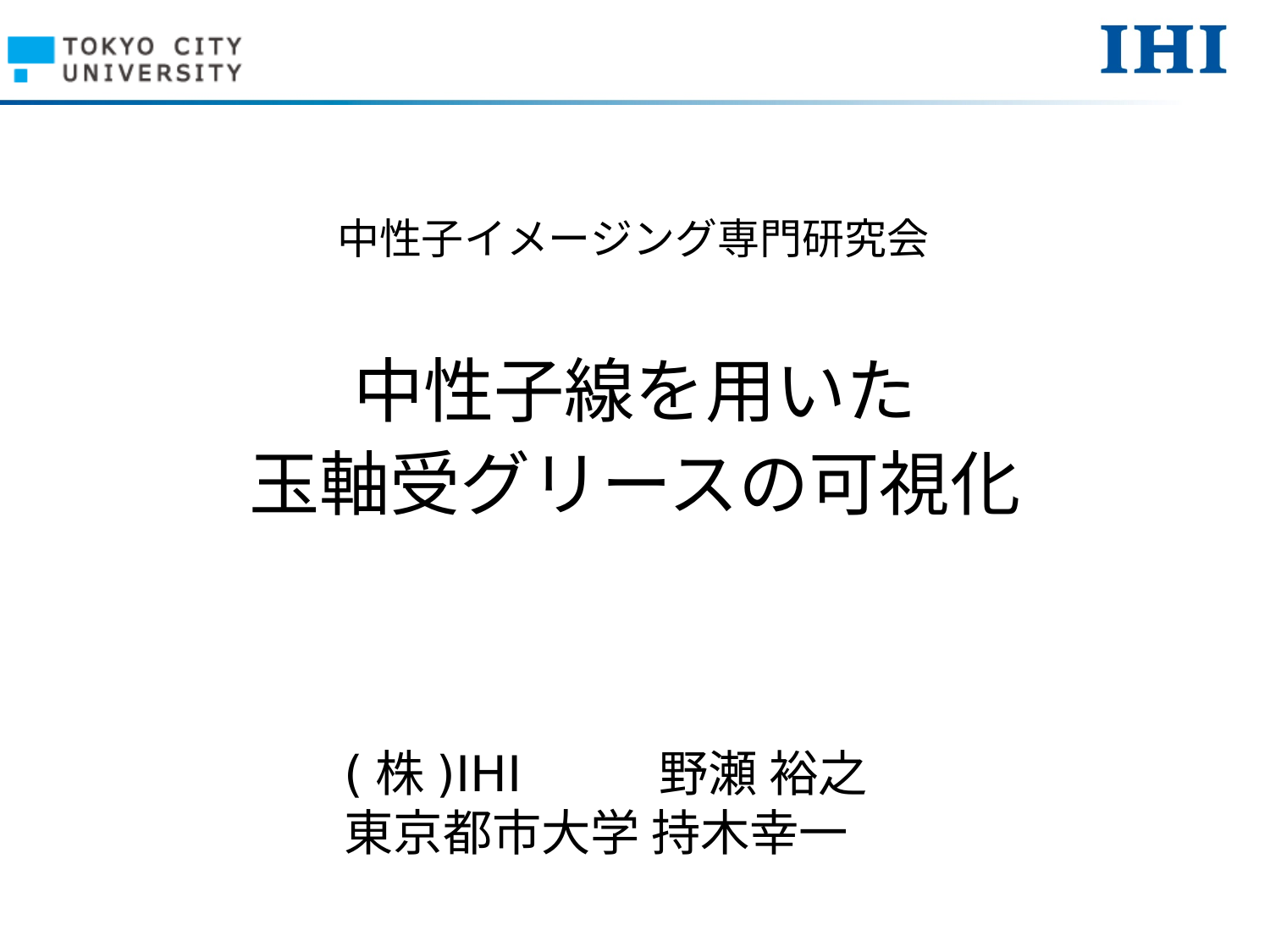

中性子イメージング専門研究会
# 中性子線を用いた 玉軸受グリースの可視化
(株)IHI        野瀬 裕之
東京都市大学 持木幸一